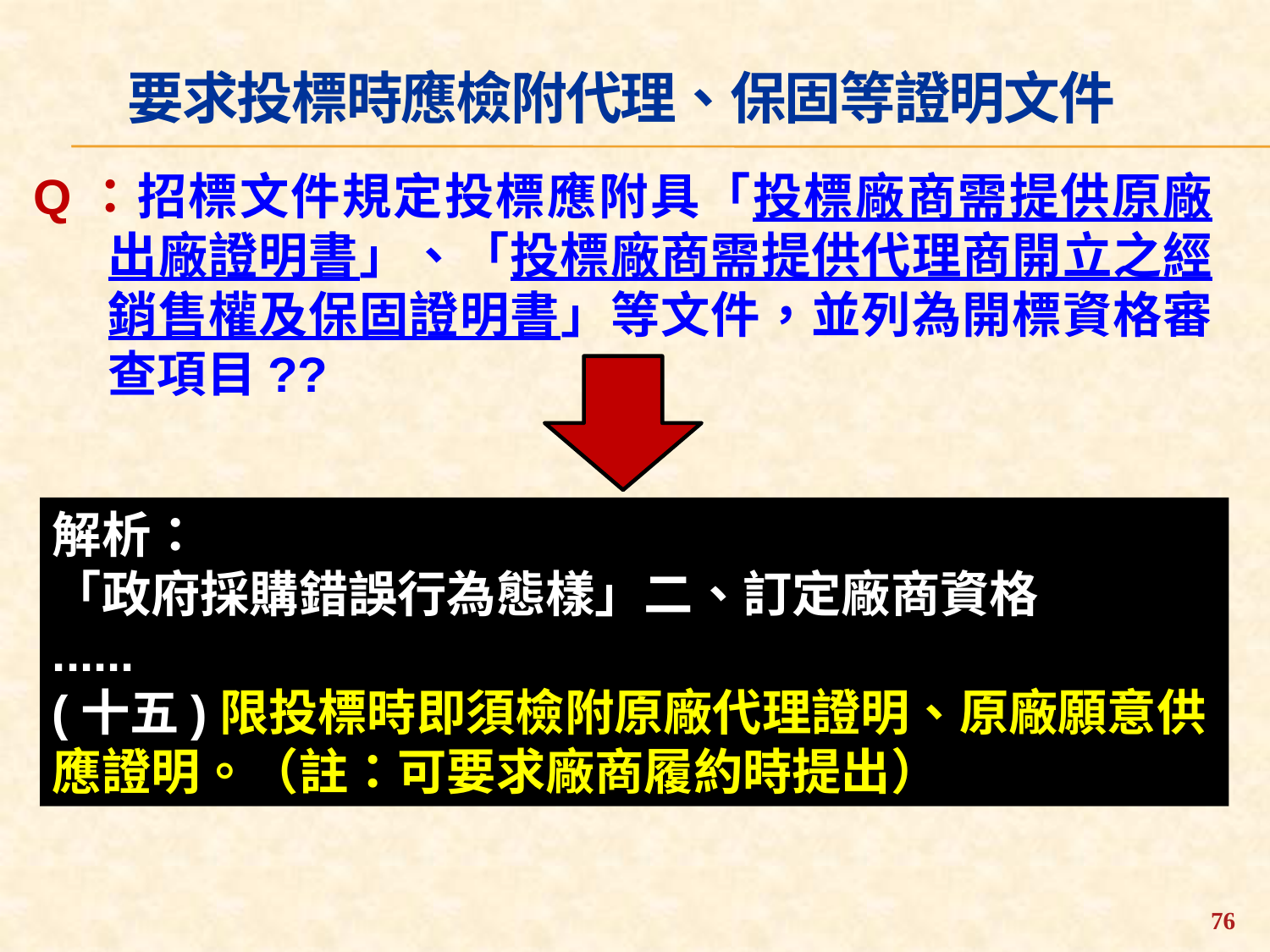

要求投標時應檢附代理、保固等證明文件
Q：招標文件規定投標應附具「投標廠商需提供原廠出廠證明書」、「投標廠商需提供代理商開立之經銷售權及保固證明書」等文件，並列為開標資格審查項目??

解析：
「政府採購錯誤行為態樣」二、訂定廠商資格
......
(十五)限投標時即須檢附原廠代理證明、原廠願意供應證明。（註：可要求廠商履約時提出）
76